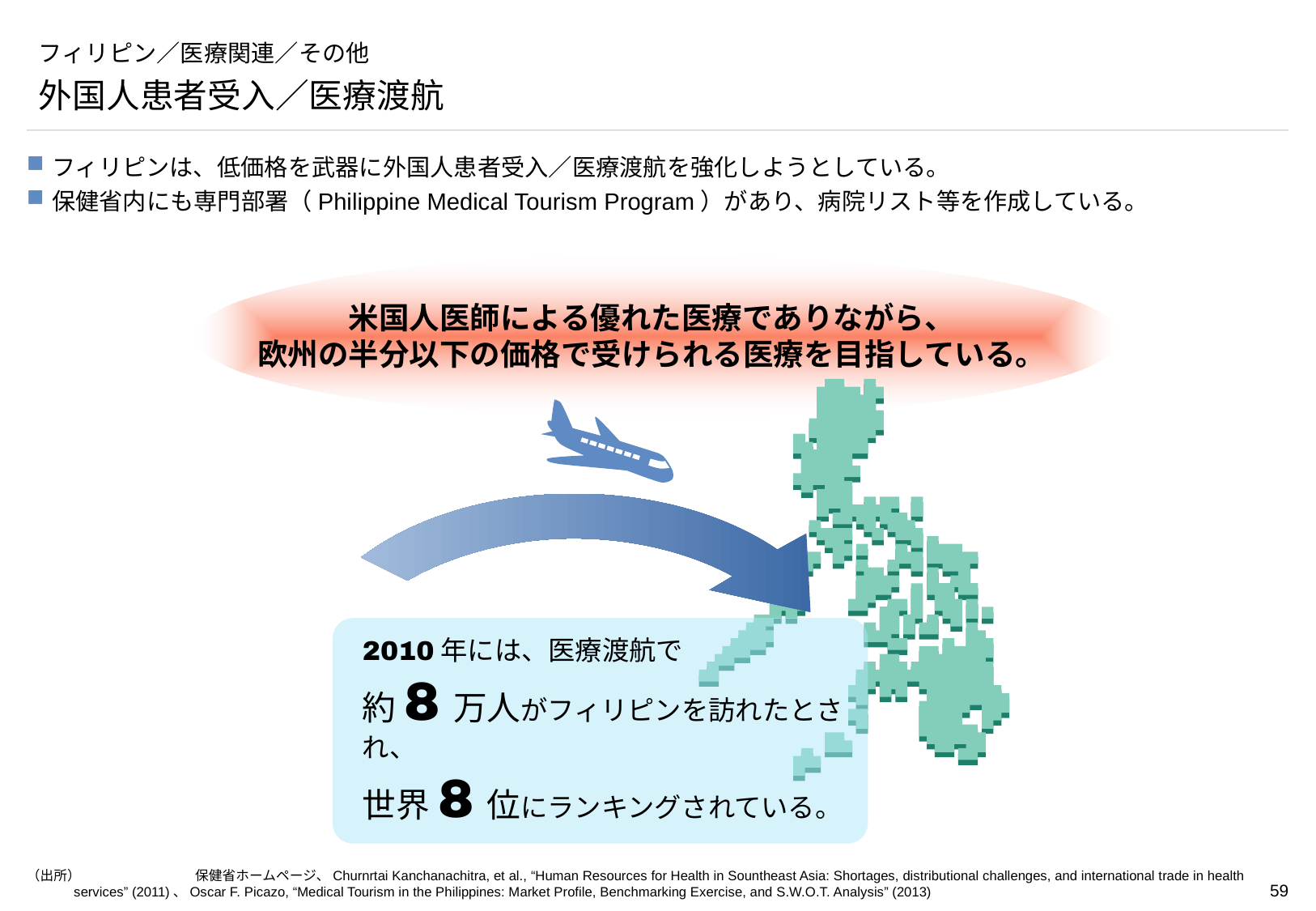

# フィリピン／医療関連／その他
外国人患者受入／医療渡航
フィリピンは、低価格を武器に外国人患者受入／医療渡航を強化しようとしている。
保健省内にも専門部署（Philippine Medical Tourism Program）があり、病院リスト等を作成している。

米国人医師による優れた医療でありながら、
欧州の半分以下の価格で受けられる医療を目指している。

2010年には、医療渡航で
約8万人がフィリピンを訪れたとされ、
世界8位にランキングされている。
（出所）	保健省ホームページ、Churnrtai Kanchanachitra, et al., “Human Resources for Health in Sountheast Asia: Shortages, distributional challenges, and international trade in health services” (2011)、Oscar F. Picazo, “Medical Tourism in the Philippines: Market Profile, Benchmarking Exercise, and S.W.O.T. Analysis” (2013)